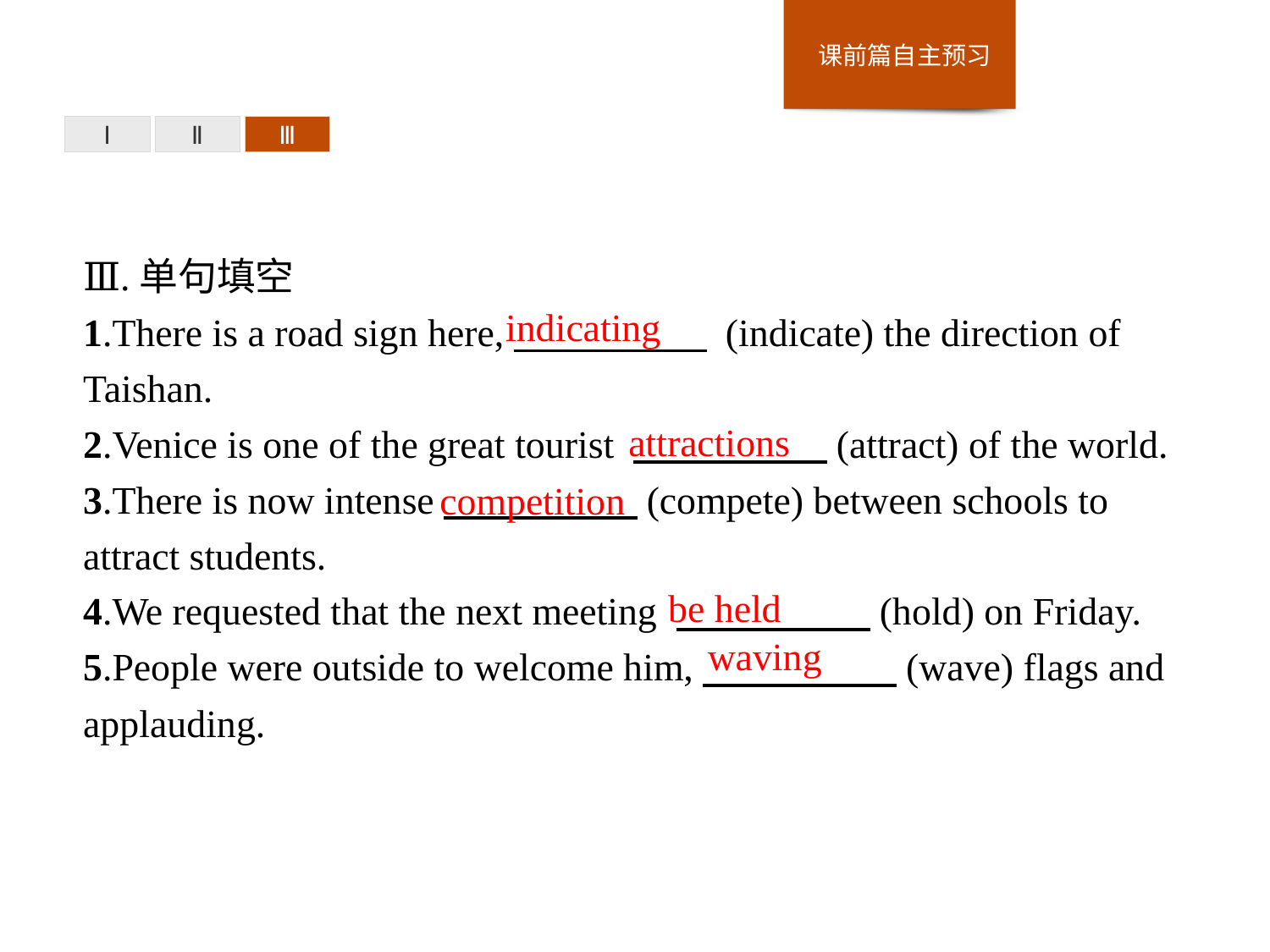

Ⅰ
Ⅱ
Ⅲ
Ⅲ.单句填空
1.There is a road sign here,　　　　　 (indicate) the direction of Taishan.
2.Venice is one of the great tourist 　　　　　(attract) of the world.
3.There is now intense　　　　　(compete) between schools to attract students.
4.We requested that the next meeting 　　　　　(hold) on Friday.
5.People were outside to welcome him,　　　　　(wave) flags and applauding.
indicating
attractions
competition
be held
waving